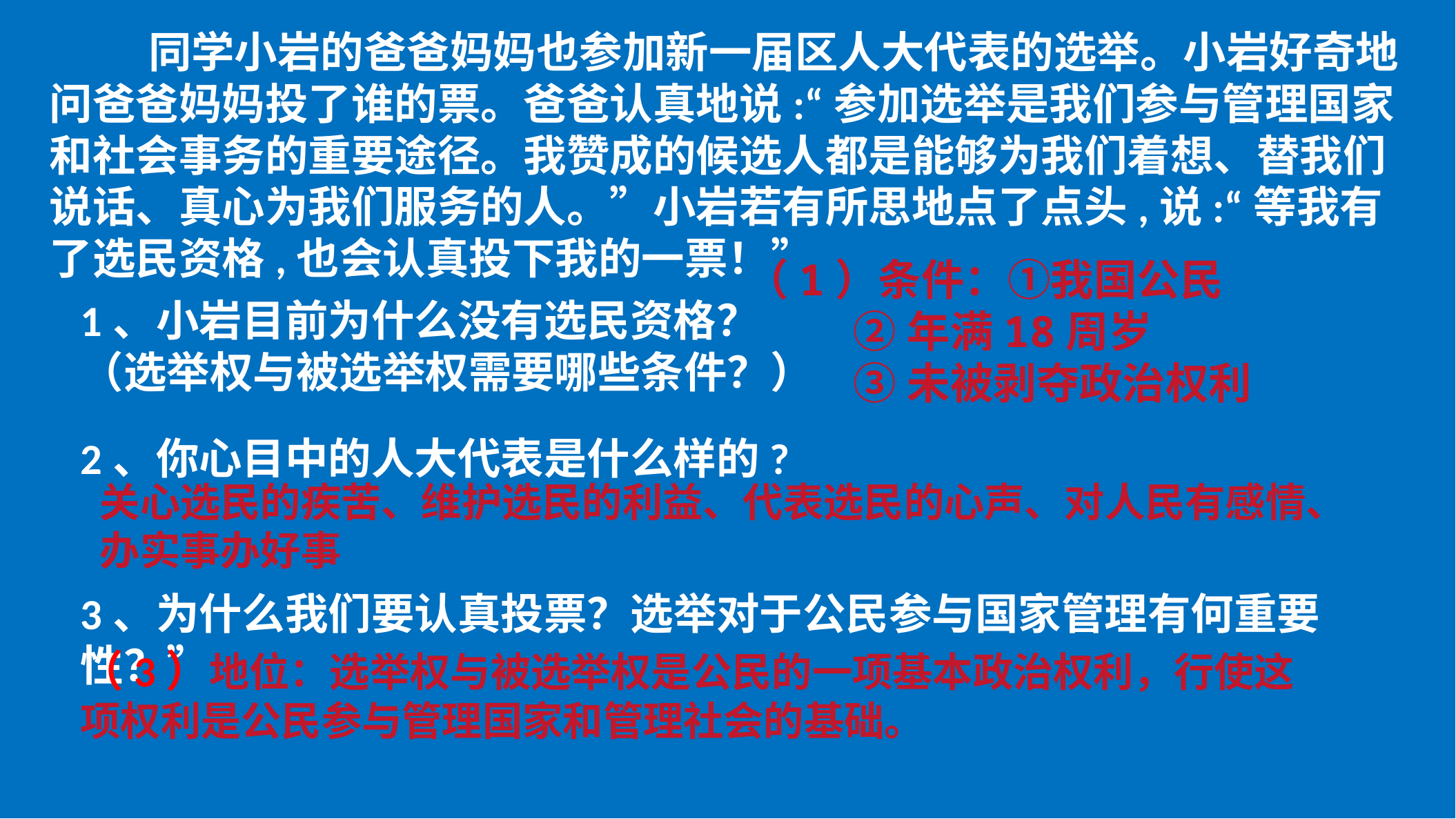

同学小岩的爸爸妈妈也参加新一届区人大代表的选举。小岩好奇地问爸爸妈妈投了谁的票。爸爸认真地说:“参加选举是我们参与管理国家和社会事务的重要途径。我赞成的候选人都是能够为我们着想、替我们说话、真心为我们服务的人。”小岩若有所思地点了点头,说:“等我有了选民资格,也会认真投下我的一票！”
（1）条件：①我国公民
           ②年满18周岁
           ③未被剥夺政治权利
1、小岩目前为什么没有选民资格？
（选举权与被选举权需要哪些条件？）

2、你心目中的人大代表是什么样的?

3、为什么我们要认真投票？选举对于公民参与国家管理有何重要性？”
关心选民的疾苦、维护选民的利益、代表选民的心声、对人民有感情、
办实事办好事
（3）地位：选举权与被选举权是公民的一项基本政治权利，行使这项权利是公民参与管理国家和管理社会的基础。